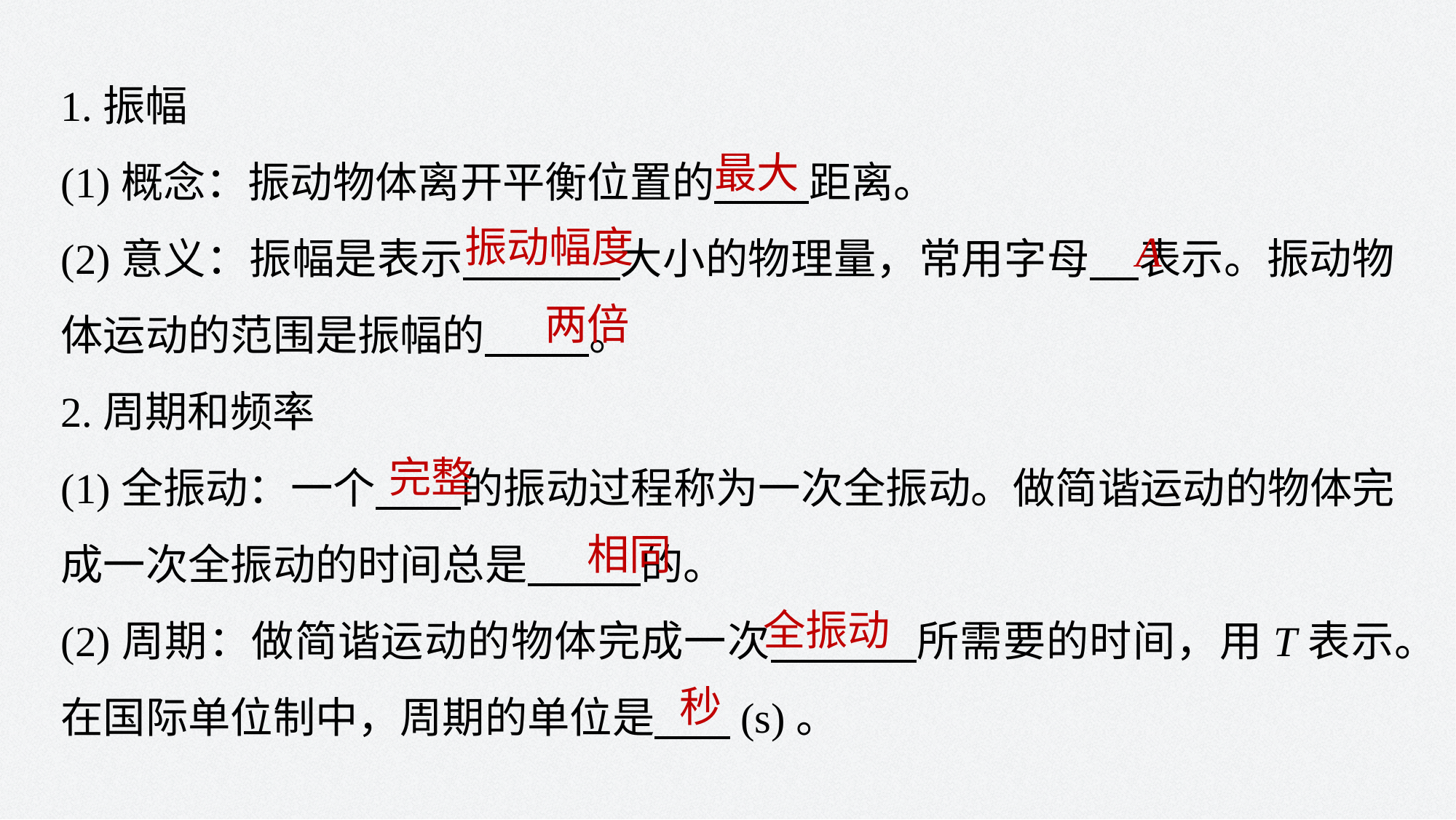

1.振幅
(1)概念：振动物体离开平衡位置的          距离。
(2)意义：振幅是表示                大小的物理量，常用字母     表示。振动物体运动的范围是振幅的           。
2.周期和频率
(1)全振动：一个         的振动过程称为一次全振动。做简谐运动的物体完成一次全振动的时间总是            的。
(2)周期：做简谐运动的物体完成一次              所需要的时间，用T表示。在国际单位制中，周期的单位是        (s)。
最大
振动幅度
A
两倍
完整
相同
全振动
秒